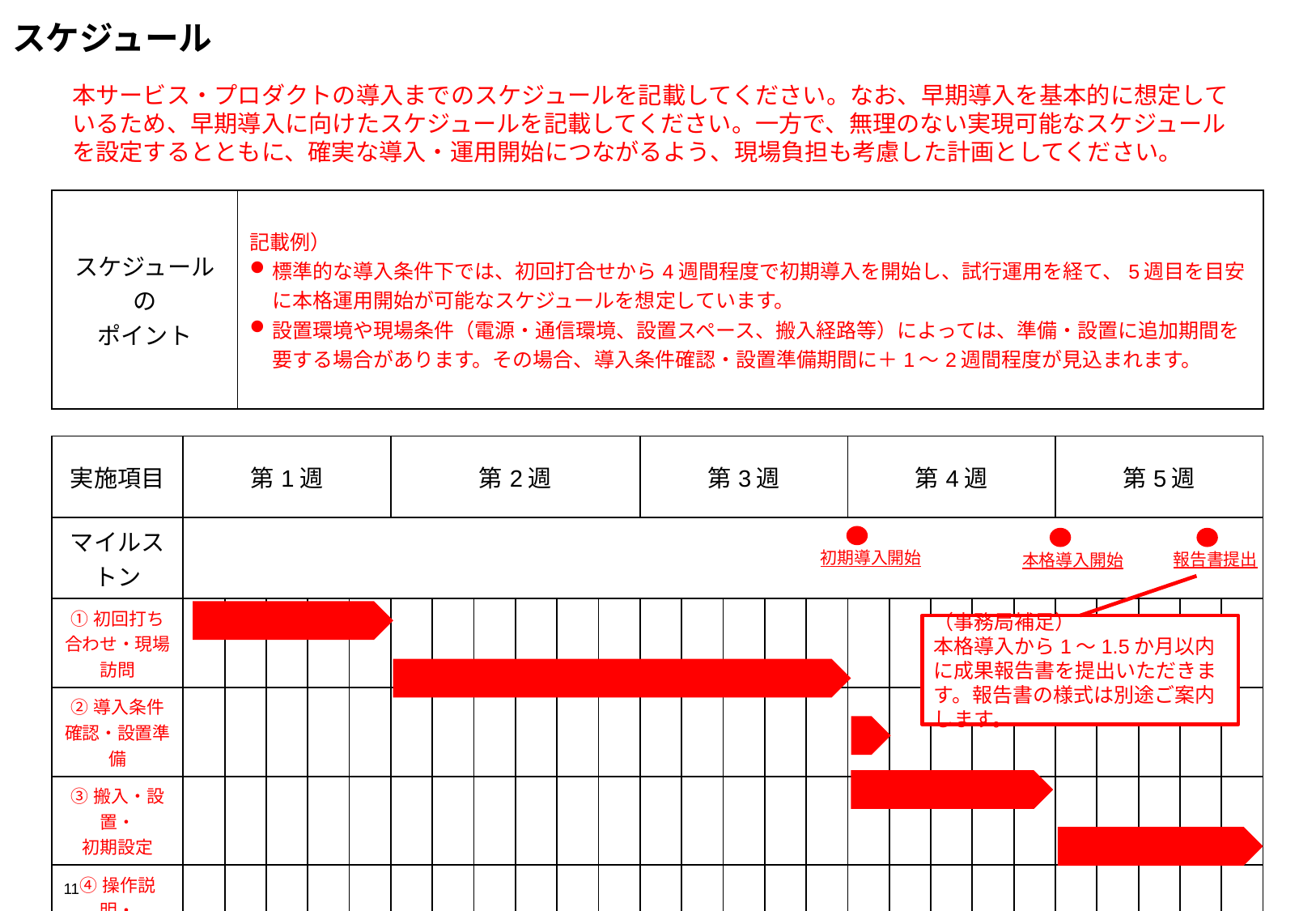

# スケジュール
本サービス・プロダクトの導入までのスケジュールを記載してください。なお、早期導入を基本的に想定しているため、早期導入に向けたスケジュールを記載してください。一方で、無理のない実現可能なスケジュールを設定するとともに、確実な導入・運用開始につながるよう、現場負担も考慮した計画としてください。

| スケジュールの ポイント | 記載例） 標準的な導入条件下では、初回打合せから4週間程度で初期導入を開始し、試行運用を経て、5週目を目安に本格運用開始が可能なスケジュールを想定しています。 設置環境や現場条件（電源・通信環境、設置スペース、搬入経路等）によっては、準備・設置に追加期間を要する場合があります。その場合、導入条件確認・設置準備期間に＋1〜2週間程度が見込まれます。 |
| --- | --- |
| 実施項目 | 第1週 |  |  |  |  | 第2週 |  |  |  |  |  | 第3週 |  |  |  |  | 第4週 |  |  |  |  | 第5週 |  |  |  |  |
| --- | --- | --- | --- | --- | --- | --- | --- | --- | --- | --- | --- | --- | --- | --- | --- | --- | --- | --- | --- | --- | --- | --- | --- | --- | --- | --- |
| マイルストン |  |  |  |  |  |  |  |  |  |  |  |  |  |  |  |  |  |  |  |  |  |  |  |  |  |  |
| ①初回打ち合わせ・現場訪問 |  |  |  |  |  |  |  |  |  |  |  |  |  |  |  |  |  |  |  |  |  |  |  |  |  |  |
| ②導入条件確認・設置準備 |  |  |  |  |  |  |  |  |  |  |  |  |  |  |  |  |  |  |  |  |  |  |  |  |  |  |
| ③搬入・設置・ 初期設定 |  |  |  |  |  |  |  |  |  |  |  |  |  |  |  |  |  |  |  |  |  |  |  |  |  |  |
| ④操作説明・ 試行運用 |  |  |  |  |  |  |  |  |  |  |  |  |  |  |  |  |  |  |  |  |  |  |  |  |  |  |
| ⑤本格運用 開始 |  |  |  |  |  |  |  |  |  |  |  |  |  |  |  |  |  |  |  |  |  |  |  |  |  |  |

初期導入開始
報告書提出
本格導入開始

（事務局補足）
本格導入から1～1.5か月以内に成果報告書を提出いただきます。報告書の様式は別途ご案内します。

11